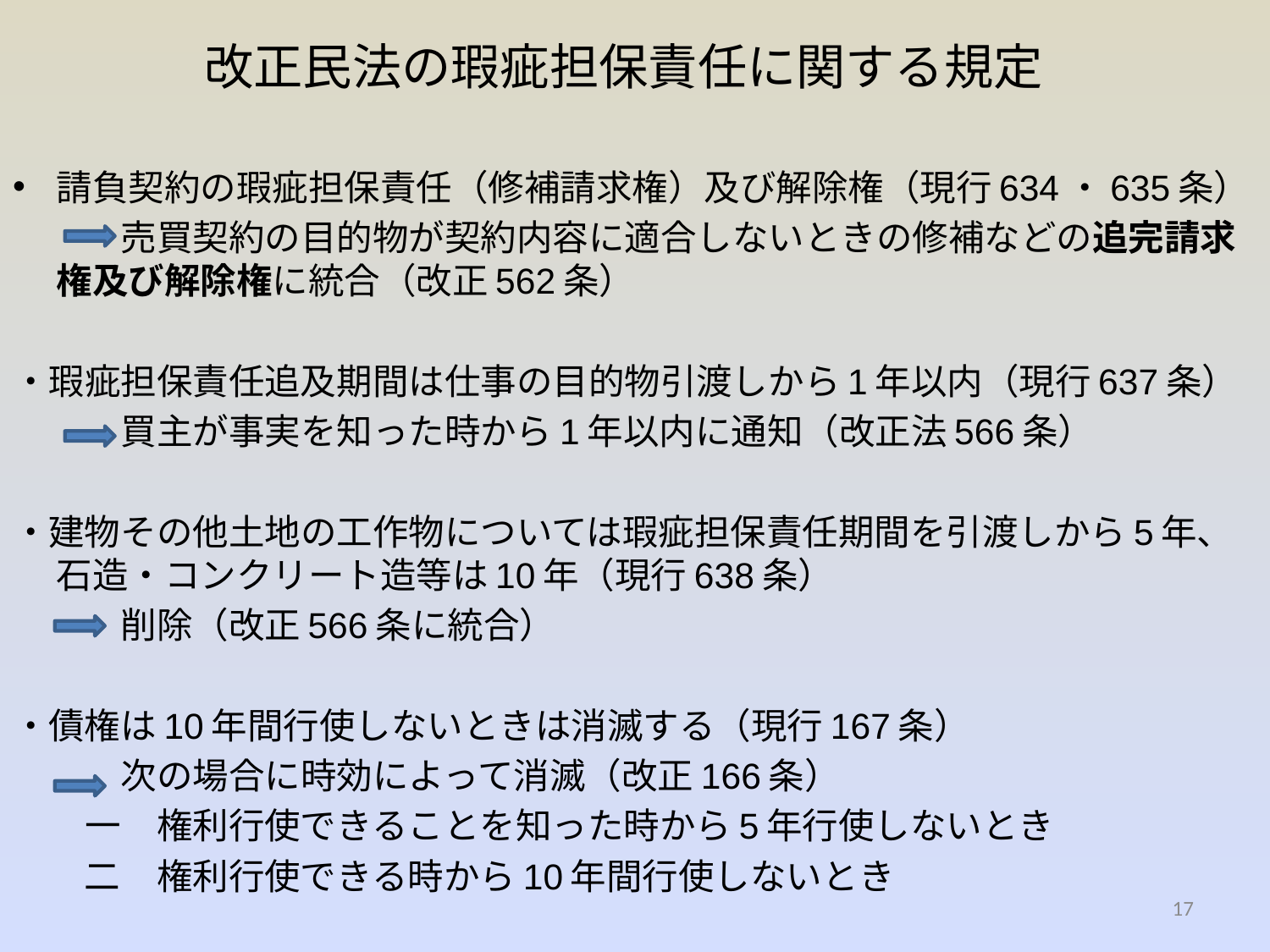

# 改正民法の瑕疵担保責任に関する規定
請負契約の瑕疵担保責任（修補請求権）及び解除権（現行634・635条）
　　　売買契約の目的物が契約内容に適合しないときの修補などの追完請求権及び解除権に統合（改正562条）

・瑕疵担保責任追及期間は仕事の目的物引渡しから1年以内（現行637条）
　　　買主が事実を知った時から1年以内に通知（改正法566条）

・建物その他土地の工作物については瑕疵担保責任期間を引渡しから5年、石造・コンクリート造等は10年（現行638条）
　　　削除（改正566条に統合）

・債権は10年間行使しないときは消滅する（現行167条）
　　　次の場合に時効によって消滅（改正166条）
　　一　権利行使できることを知った時から5年行使しないとき
　　二　権利行使できる時から10年間行使しないとき

17